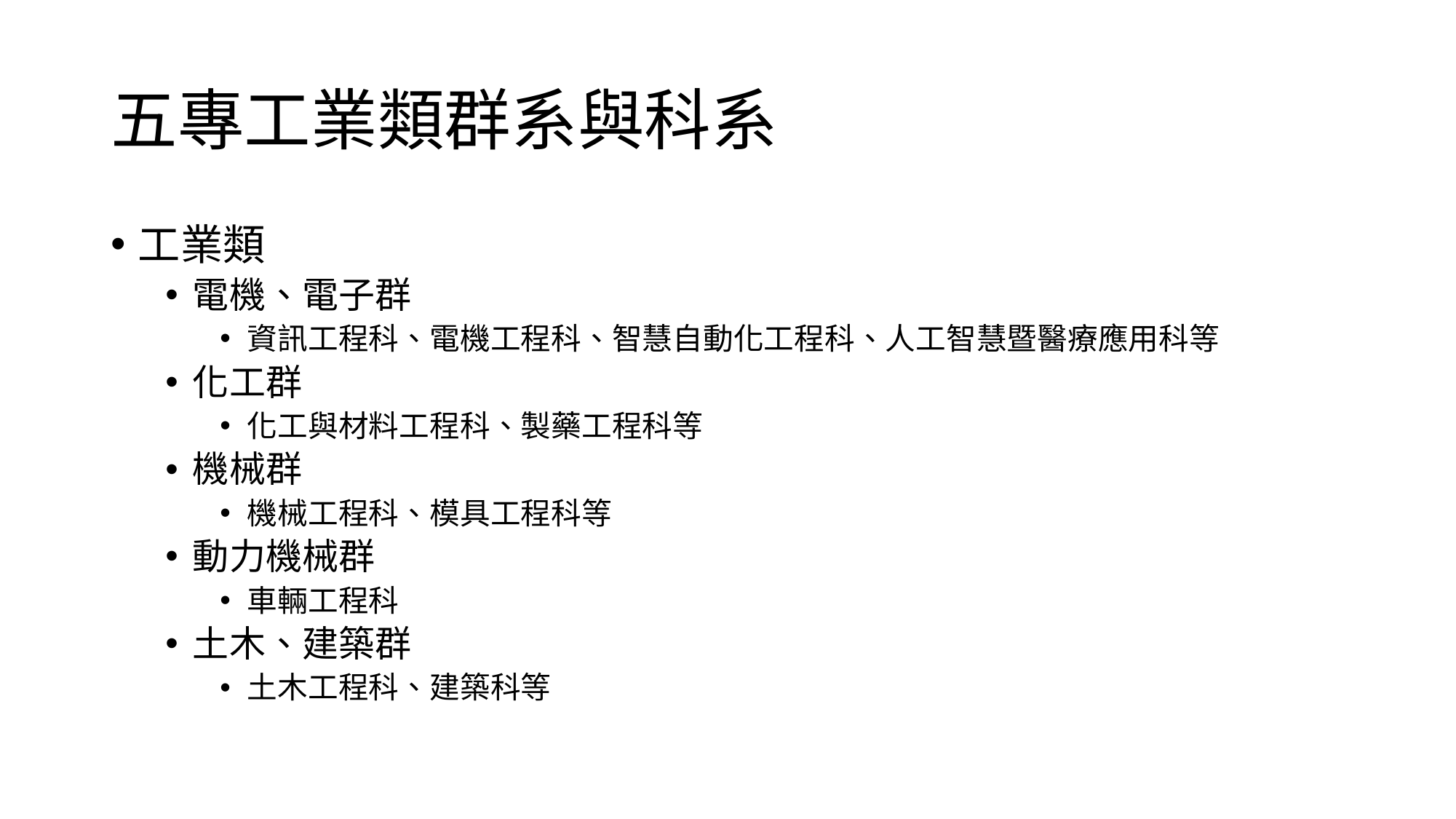

# 五專工業類群系與科系
工業類
電機、電子群
資訊工程科、電機工程科、智慧自動化工程科、人工智慧暨醫療應用科等
化工群
化工與材料工程科、製藥工程科等
機械群
機械工程科、模具工程科等
動力機械群
車輛工程科
土木、建築群
土木工程科、建築科等